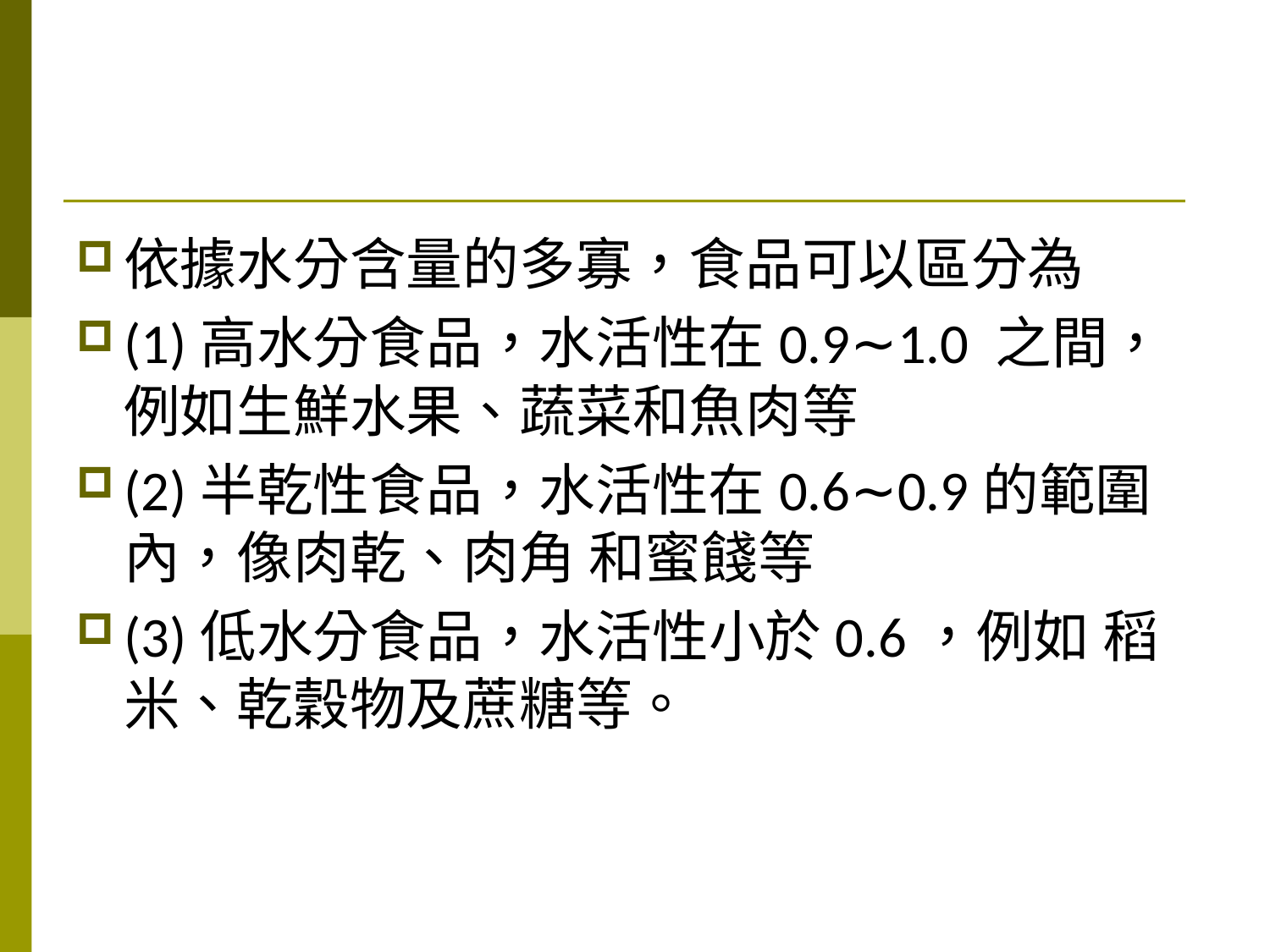

#
依據水分含量的多寡，食品可以區分為
(1)高水分食品，水活性在0.9∼1.0 之間，例如生鮮水果、蔬菜和魚肉等
(2)半乾性食品，水活性在0.6∼0.9的範圍內，像肉乾、肉角 和蜜餞等
(3)低水分食品，水活性小於0.6，例如 稻米、乾穀物及蔗糖等。